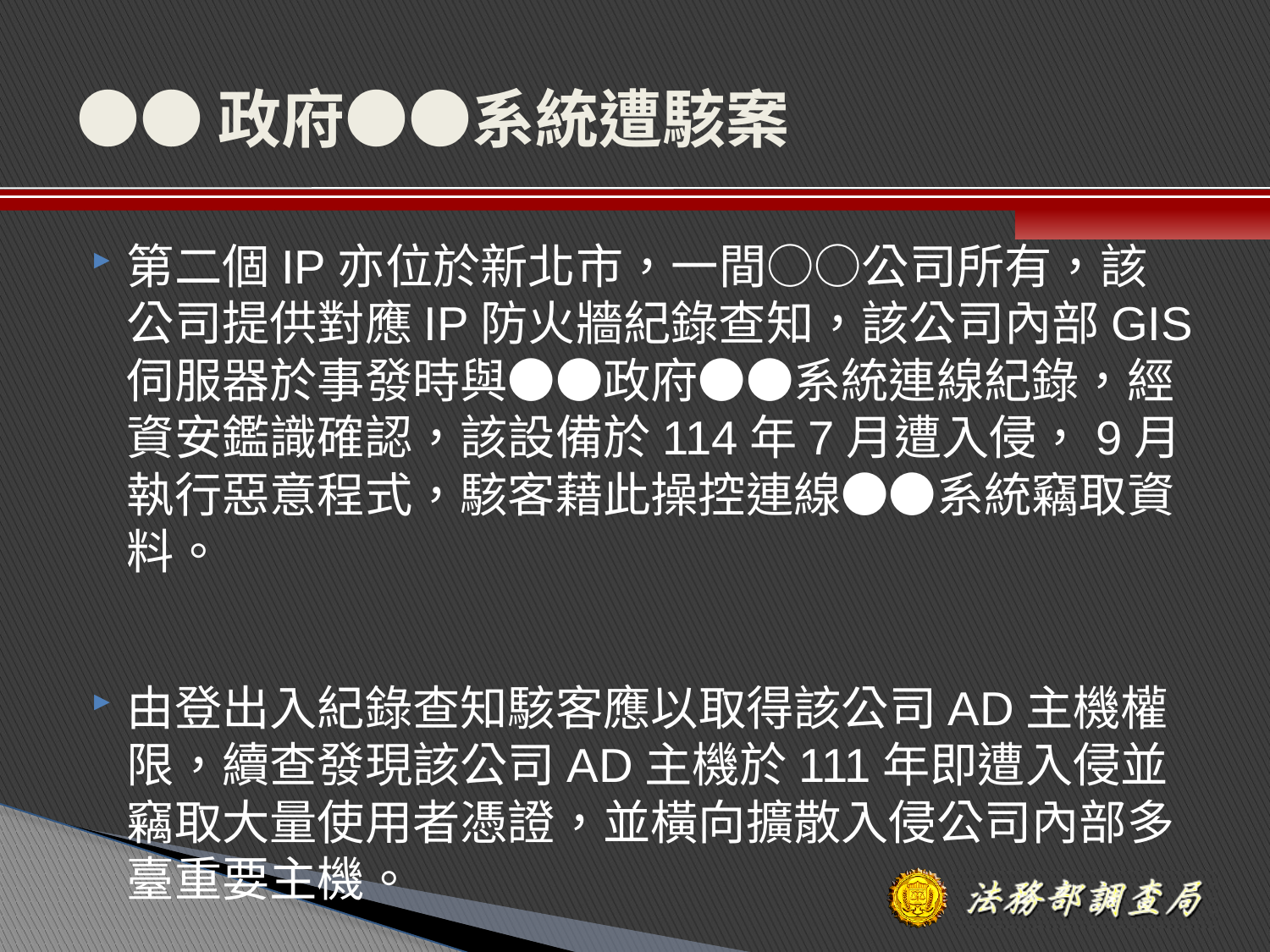

# ●●政府●●系統遭駭案
第二個IP亦位於新北市，一間○○公司所有，該公司提供對應IP防火牆紀錄查知，該公司內部GIS伺服器於事發時與●●政府●●系統連線紀錄，經資安鑑識確認，該設備於114年7月遭入侵，9月執行惡意程式，駭客藉此操控連線●●系統竊取資料。

由登出入紀錄查知駭客應以取得該公司AD主機權限，續查發現該公司AD主機於111年即遭入侵並竊取大量使用者憑證，並橫向擴散入侵公司內部多臺重要主機。